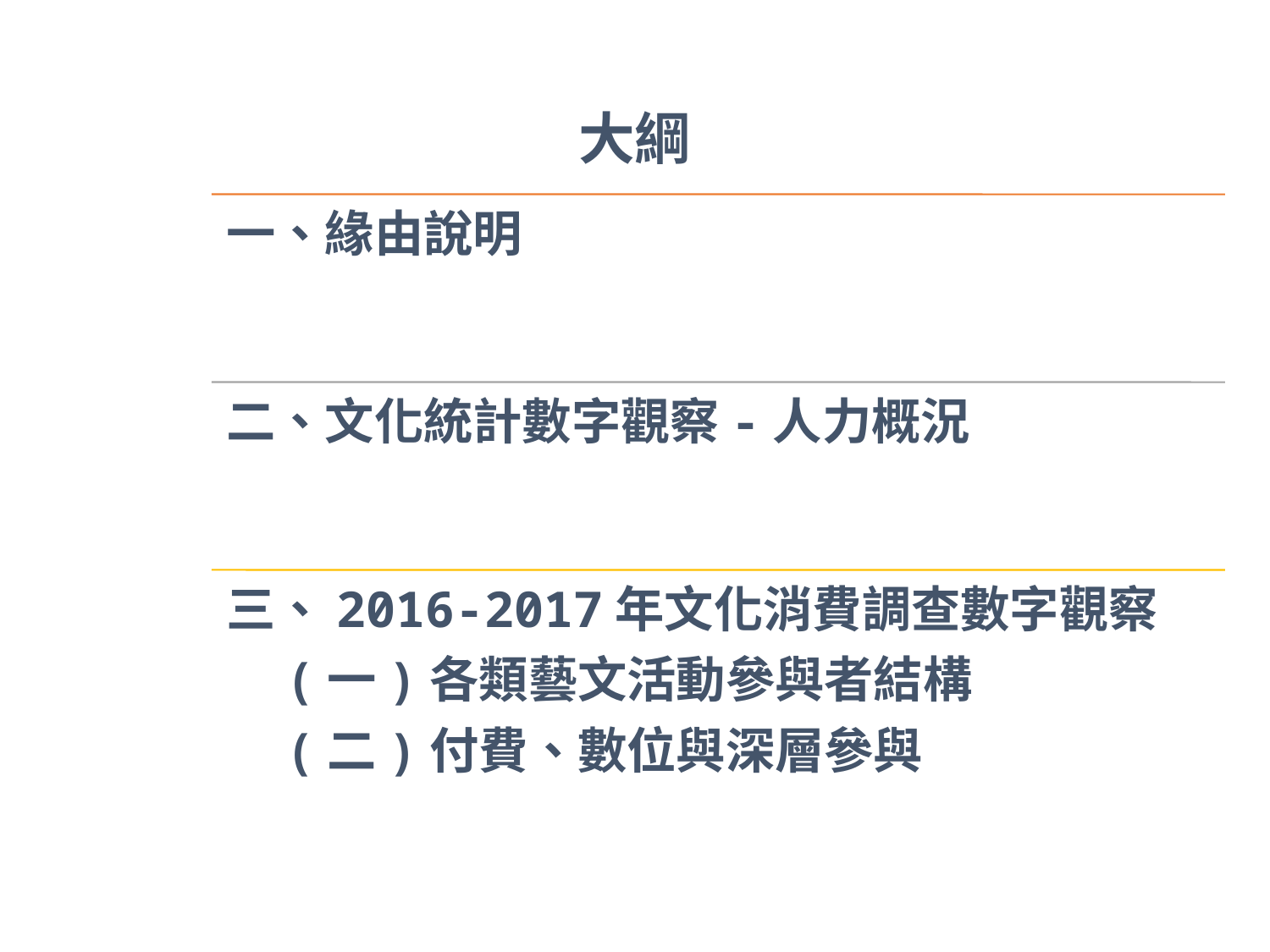

大綱

一、緣由說明
二、文化統計數字觀察-人力概況
三、2016-2017年文化消費調查數字觀察
  (一)各類藝文活動參與者結構
  (二)付費、數位與深層參與